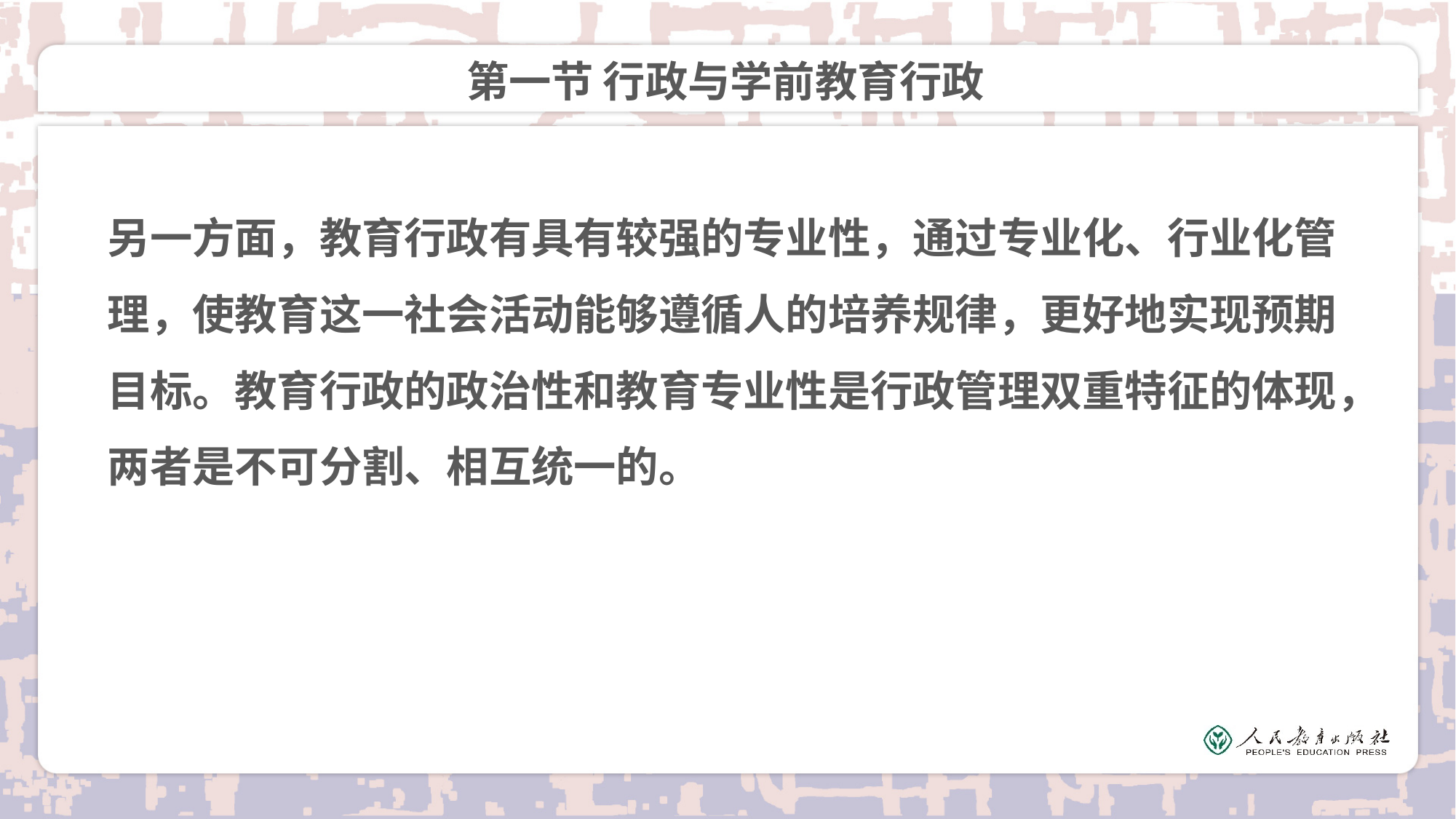

# 第一节 行政与学前教育行政
另一方面，教育行政有具有较强的专业性，通过专业化、行业化管理，使教育这一社会活动能够遵循人的培养规律，更好地实现预期目标。教育行政的政治性和教育专业性是行政管理双重特征的体现，两者是不可分割、相互统一的。